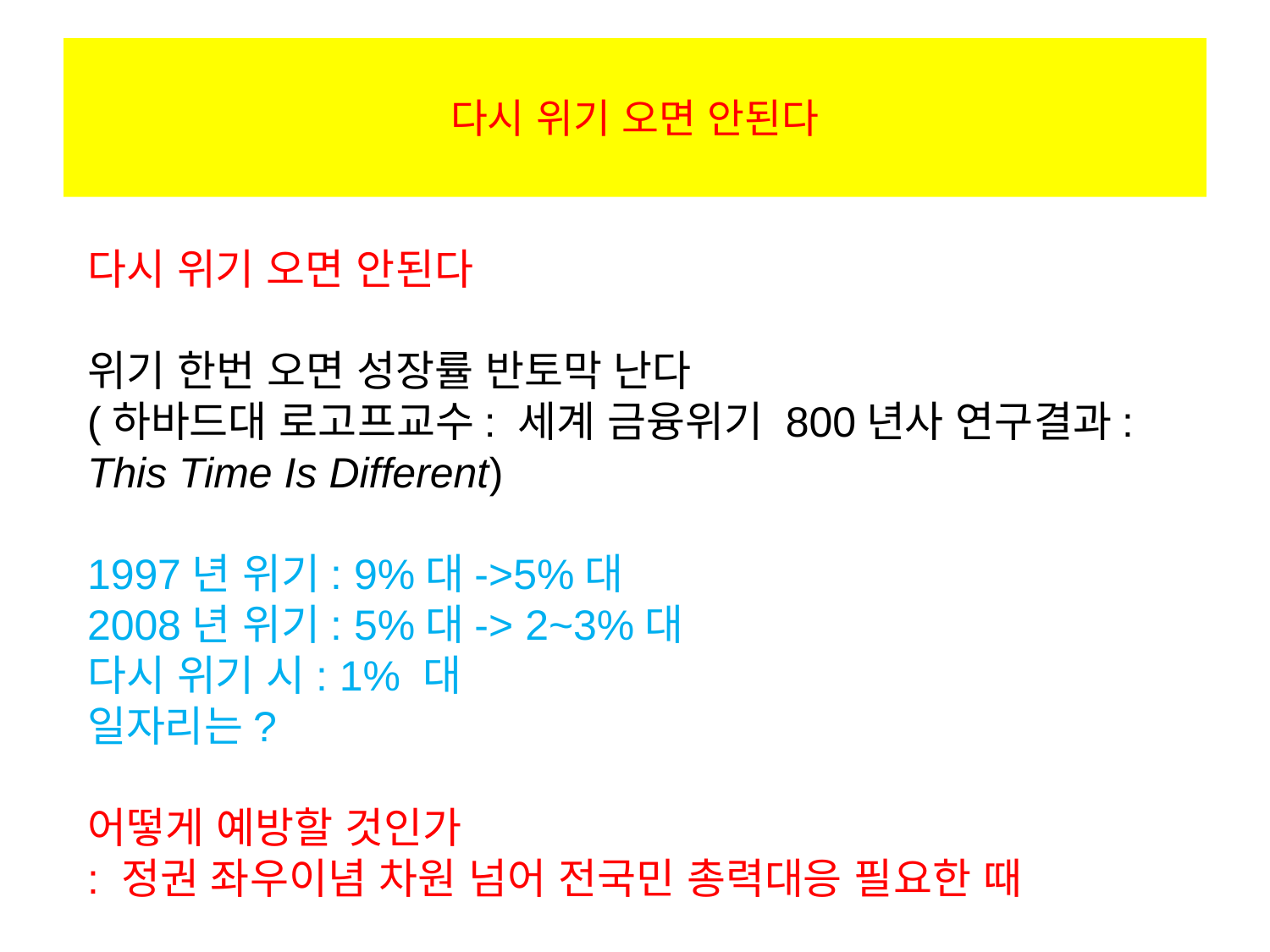

# 다시 위기 오면 안된다
다시 위기 오면 안된다

위기 한번 오면 성장률 반토막 난다
(하바드대 로고프교수: 세계 금융위기 800년사 연구결과: This Time Is Different)

1997년 위기: 9%대->5%대
2008년 위기: 5%대-> 2~3%대
다시 위기 시: 1% 대
일자리는?

어떻게 예방할 것인가
: 정권 좌우이념 차원 넘어 전국민 총력대응 필요한 때